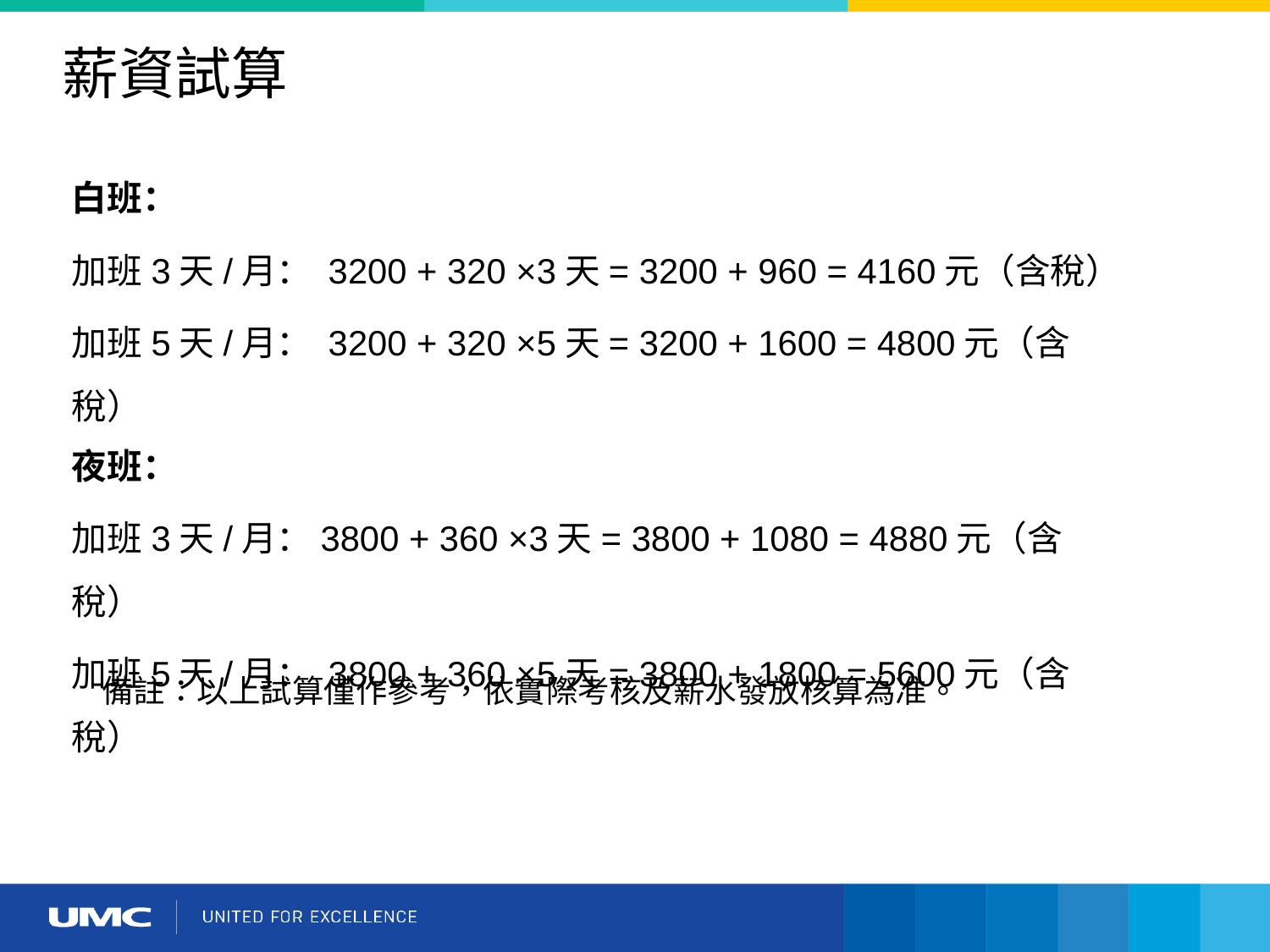

薪資試算
白班：
加班3天/月： 3200 + 320 ×3天= 3200 + 960 = 4160元（含稅）
加班5天/月： 3200 + 320 ×5天= 3200 + 1600 = 4800元（含稅）
夜班：
加班3天/月：3800 + 360 ×3天= 3800 + 1080 = 4880元（含稅）
加班5天/月： 3800 + 360 ×5天= 3800 + 1800 = 5600元（含稅）
備註：以上試算僅作參考，依實際考核及薪水發放核算為准。
39